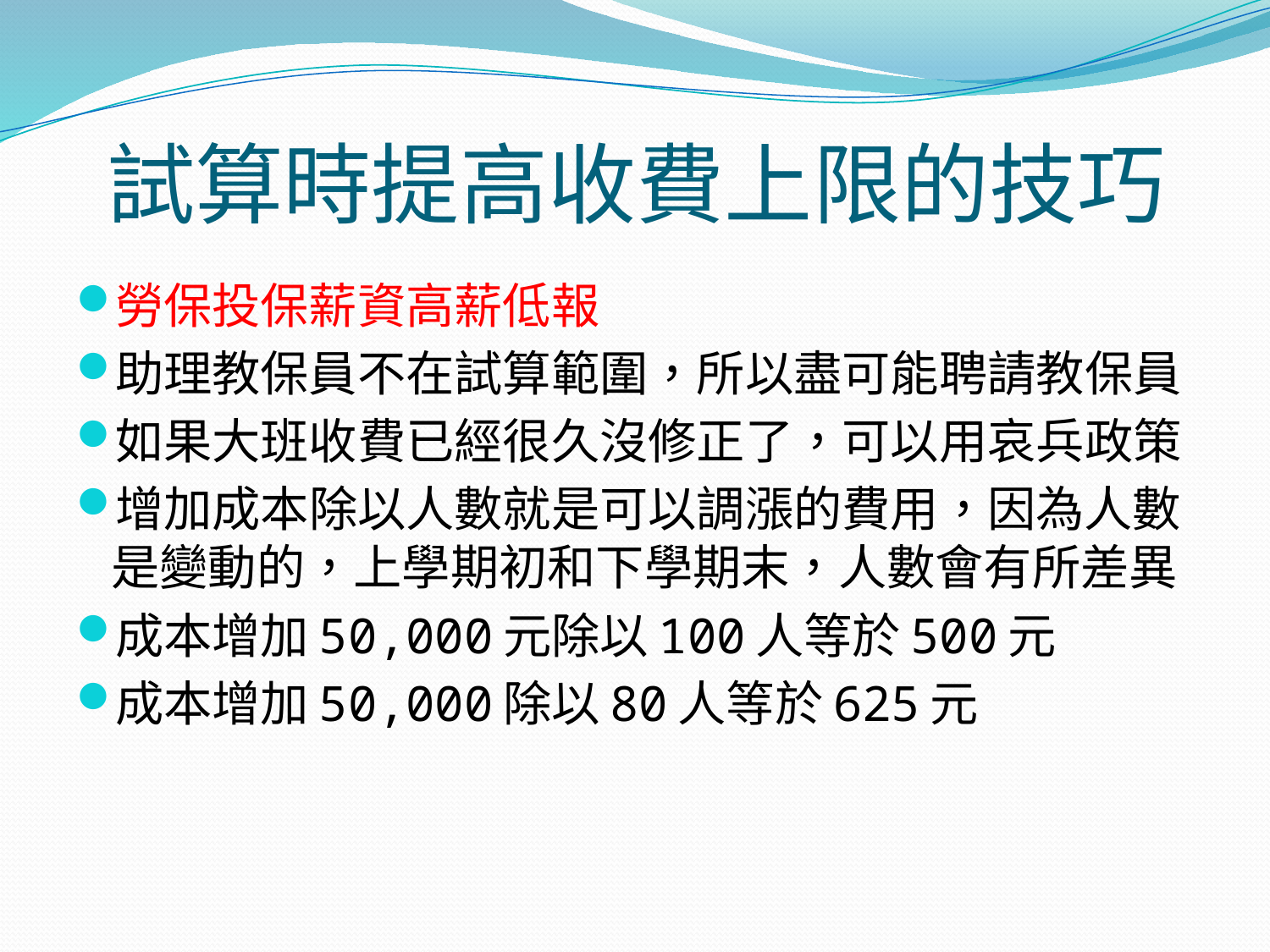

# 試算時提高收費上限的技巧
勞保投保薪資高薪低報
助理教保員不在試算範圍，所以盡可能聘請教保員
如果大班收費已經很久沒修正了，可以用哀兵政策
增加成本除以人數就是可以調漲的費用，因為人數是變動的，上學期初和下學期末，人數會有所差異
成本增加50,000元除以100人等於500元
成本增加50,000除以80人等於625元